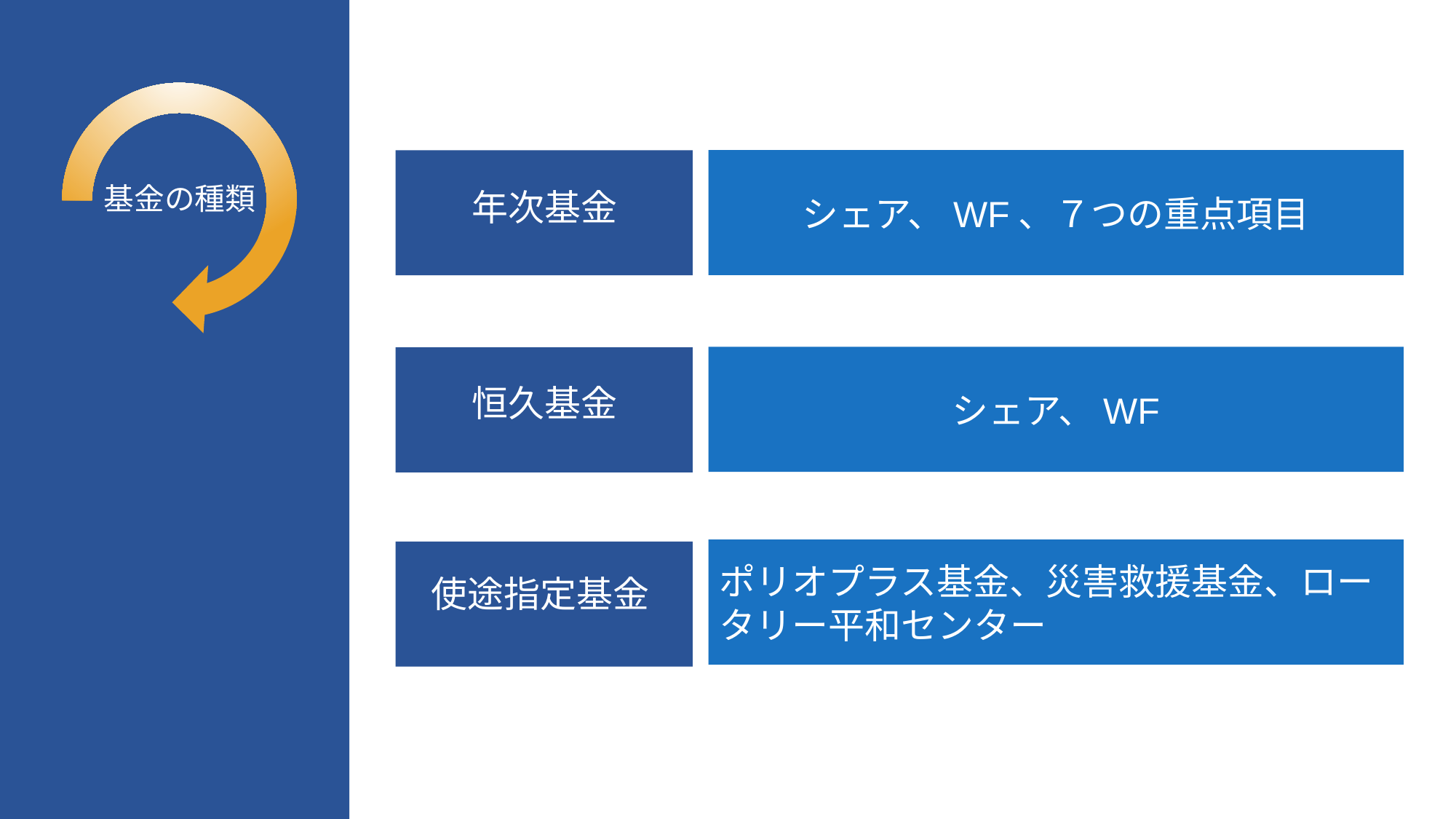

シェア、WF、７つの重点項目

基金の種類
年次基金

Grants
寄付の目標
シェア、WF

Grants
恒久基金

寄付者の認証
Advocacy
ポリオプラス基金、災害救援基金、ロータリー平和センター

使途指定基金
基金の運用